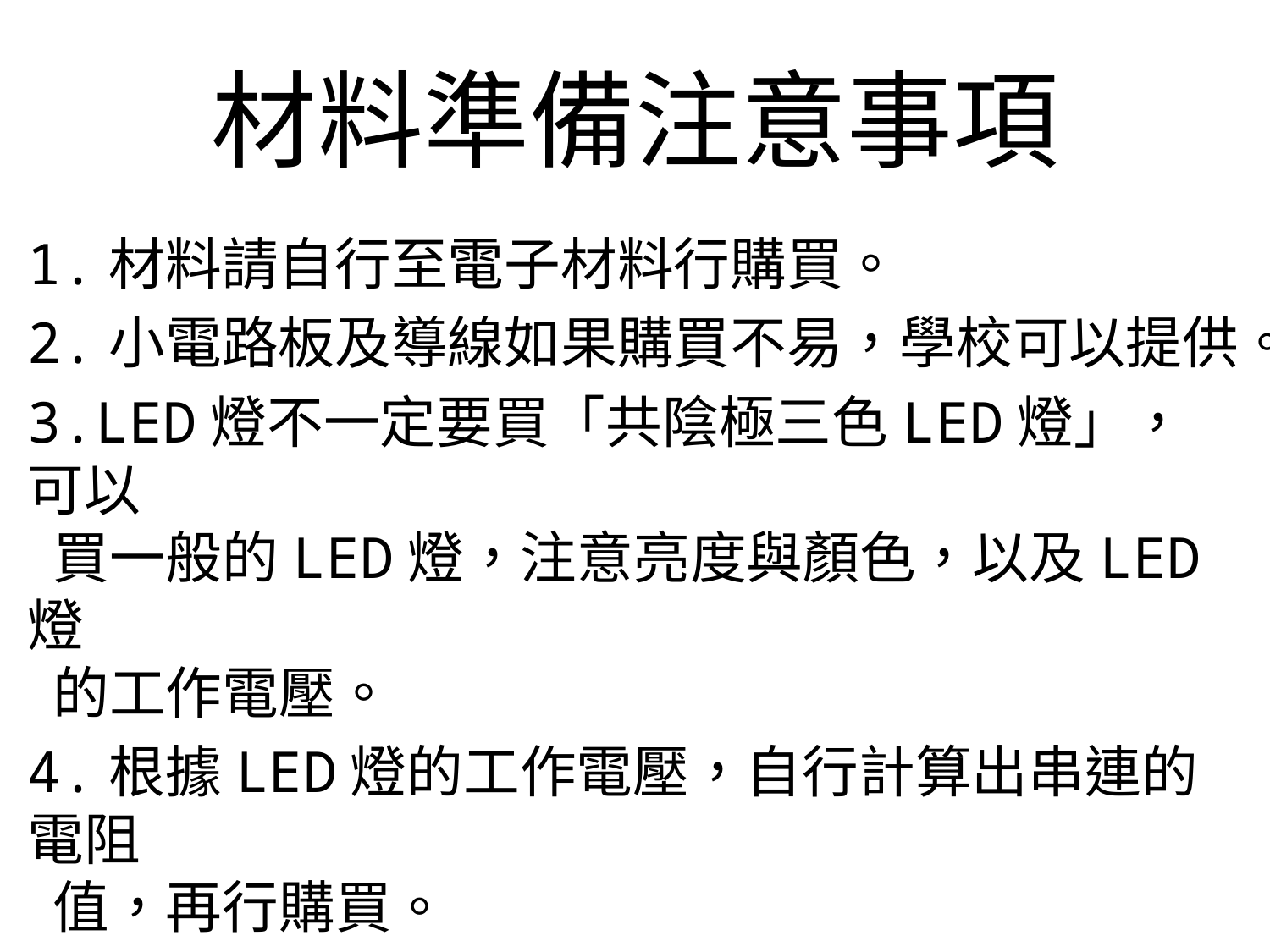

# 材料準備注意事項
1.材料請自行至電子材料行購買。
2.小電路板及導線如果購買不易，學校可以提供。
3.LED燈不一定要買「共陰極三色LED燈」，可以
  買一般的LED燈，注意亮度與顏色，以及LED燈
  的工作電壓。
4.根據LED燈的工作電壓，自行計算出串連的電阻
  值，再行購買。
5.電池盒部分的3D列印請自行設計列印。
6.如果不使用隔離片，可以考慮串接一個開關。